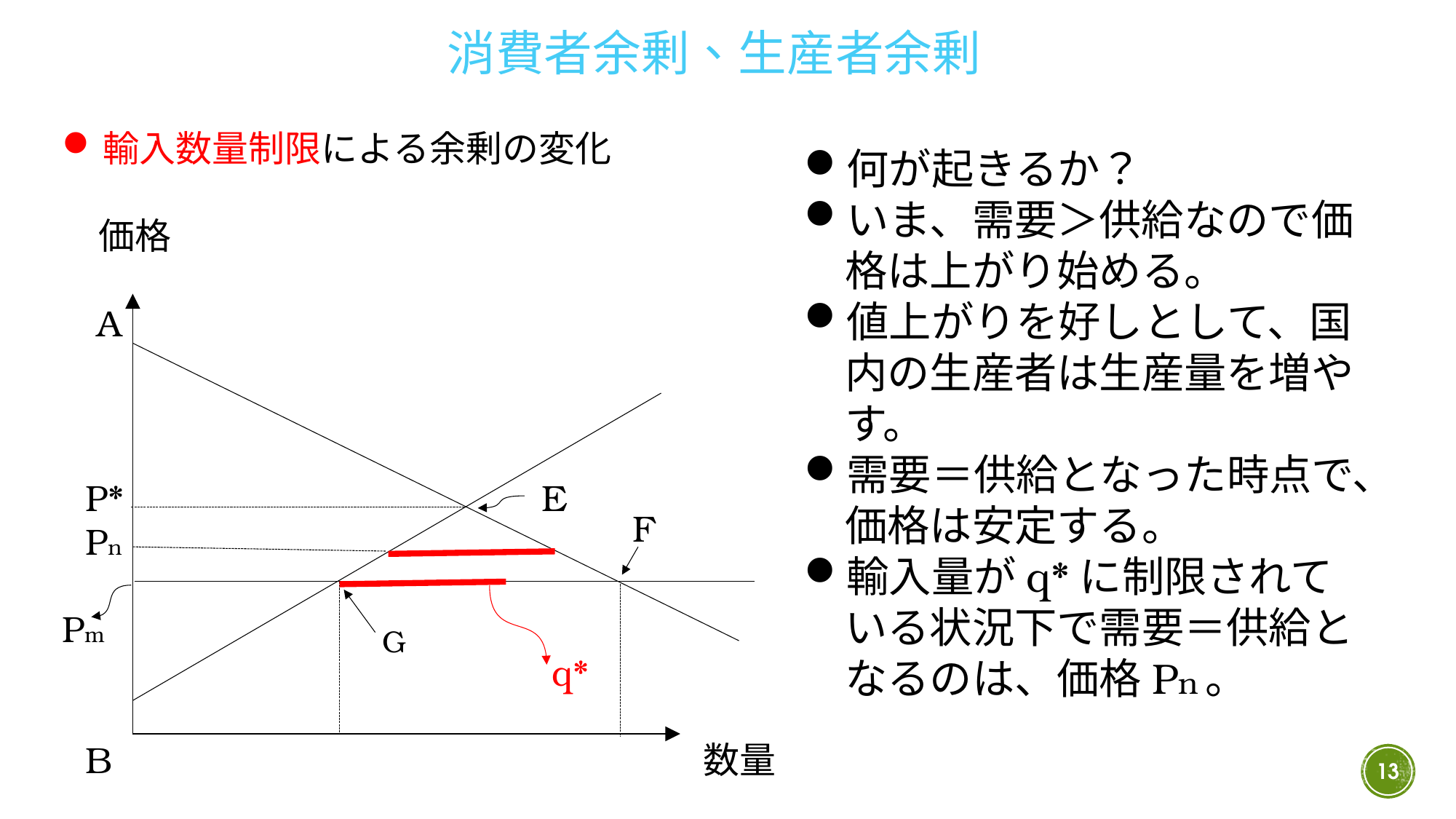

消費者余剰、生産者余剰
輸入数量制限による余剰の変化

　価格

   A

  P*　　　　　　　　　　　E
  Pn

Pm
　　　　　　　　　　　　　 q*
  B　　　　　　　　　　　　　　　　数量
何が起きるか？
いま、需要＞供給なので価格は上がり始める。
値上がりを好しとして、国内の生産者は生産量を増やす。
需要＝供給となった時点で、価格は安定する。
輸入量がq*に制限されている状況下で需要＝供給となるのは、価格Pn。
F
G
13